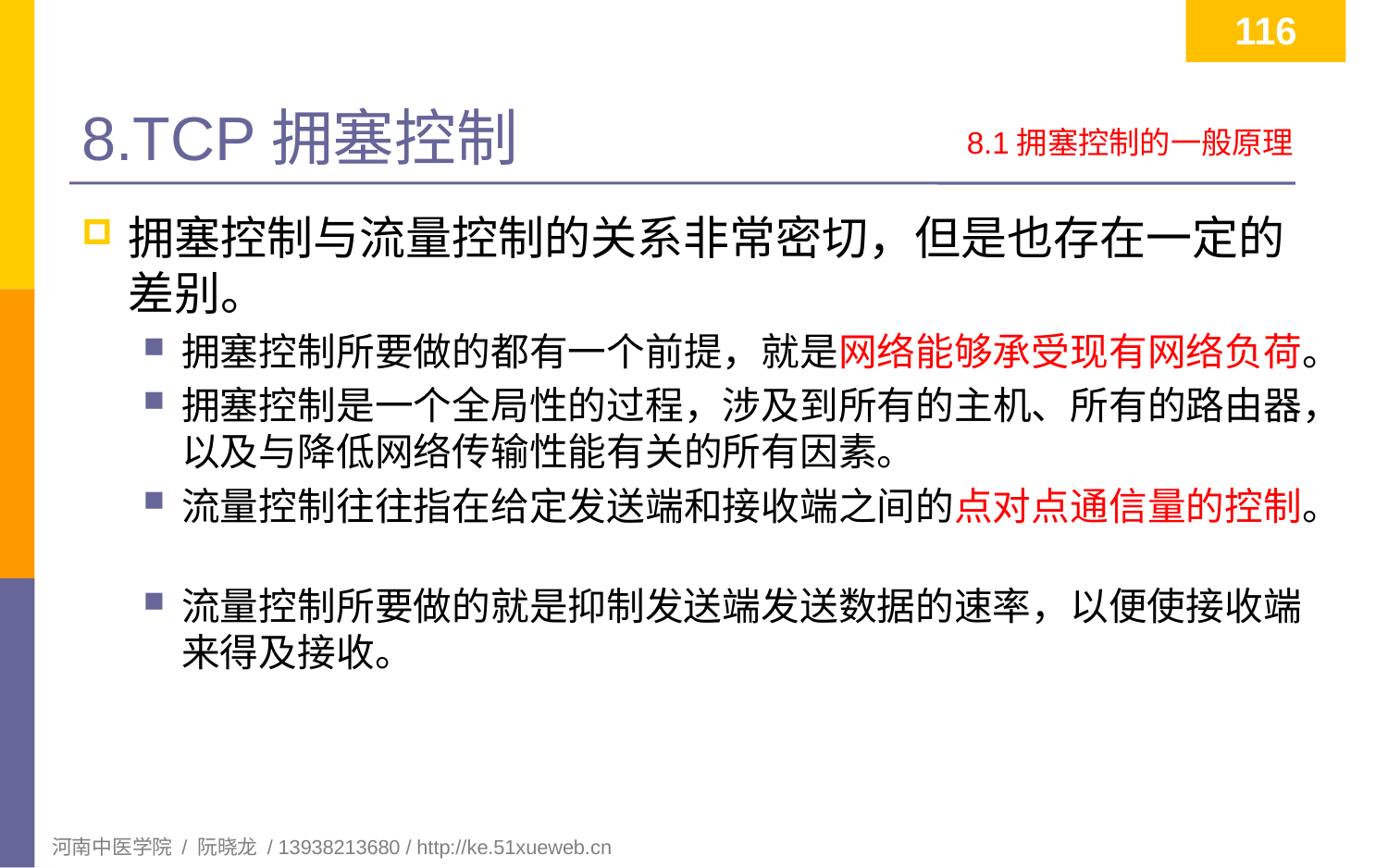

116
# 8.TCP拥塞控制
8.1拥塞控制的一般原理
拥塞控制与流量控制的关系非常密切，但是也存在一定的差别。
拥塞控制所要做的都有一个前提，就是网络能够承受现有网络负荷。
拥塞控制是一个全局性的过程，涉及到所有的主机、所有的路由器，以及与降低网络传输性能有关的所有因素。
流量控制往往指在给定发送端和接收端之间的点对点通信量的控制。
流量控制所要做的就是抑制发送端发送数据的速率，以便使接收端来得及接收。